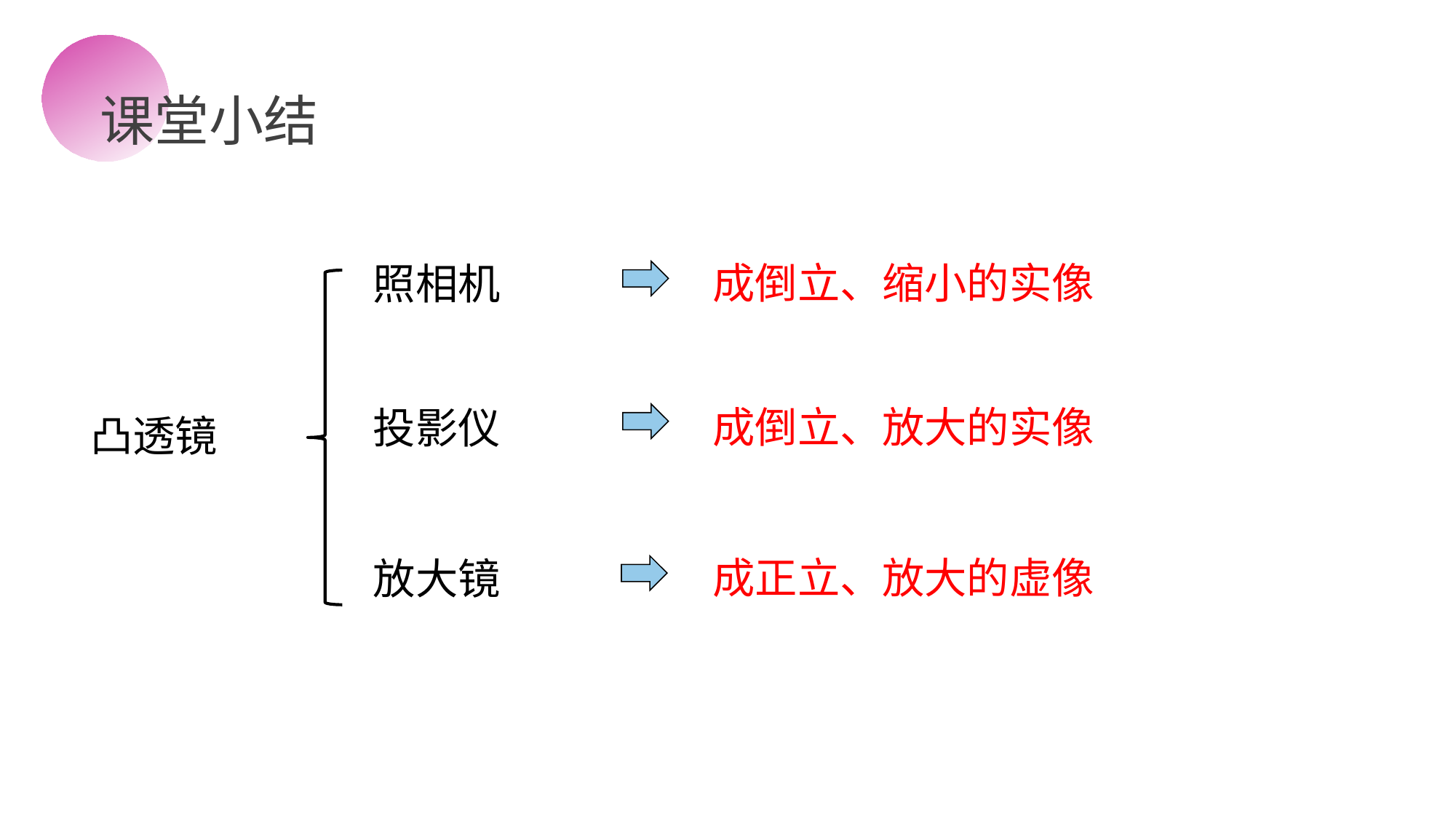

课堂小结
成倒立、缩小的实像
照相机

成倒立、放大的实像
投影仪

凸透镜
成正立、放大的虚像
放大镜